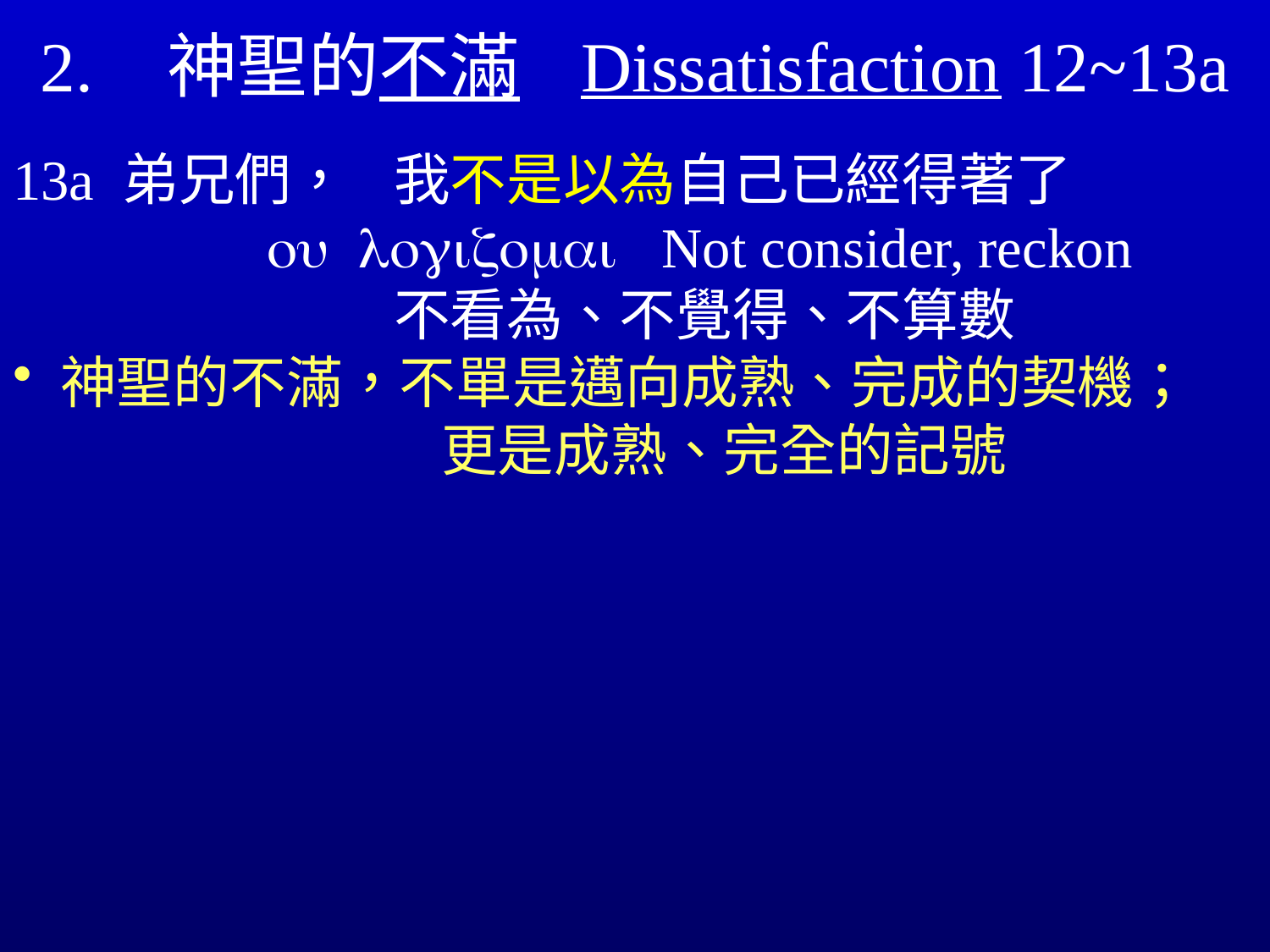

# 2.	神聖的不滿	 Dissatisfaction 12~13a
13a 弟兄們，	我不是以為自己已經得著了
		ου λογιζομαι	 Not consider, reckon				不看為、不覺得、不算數
神聖的不滿，不單是邁向成熟、完成的契機；				更是成熟、完全的記號